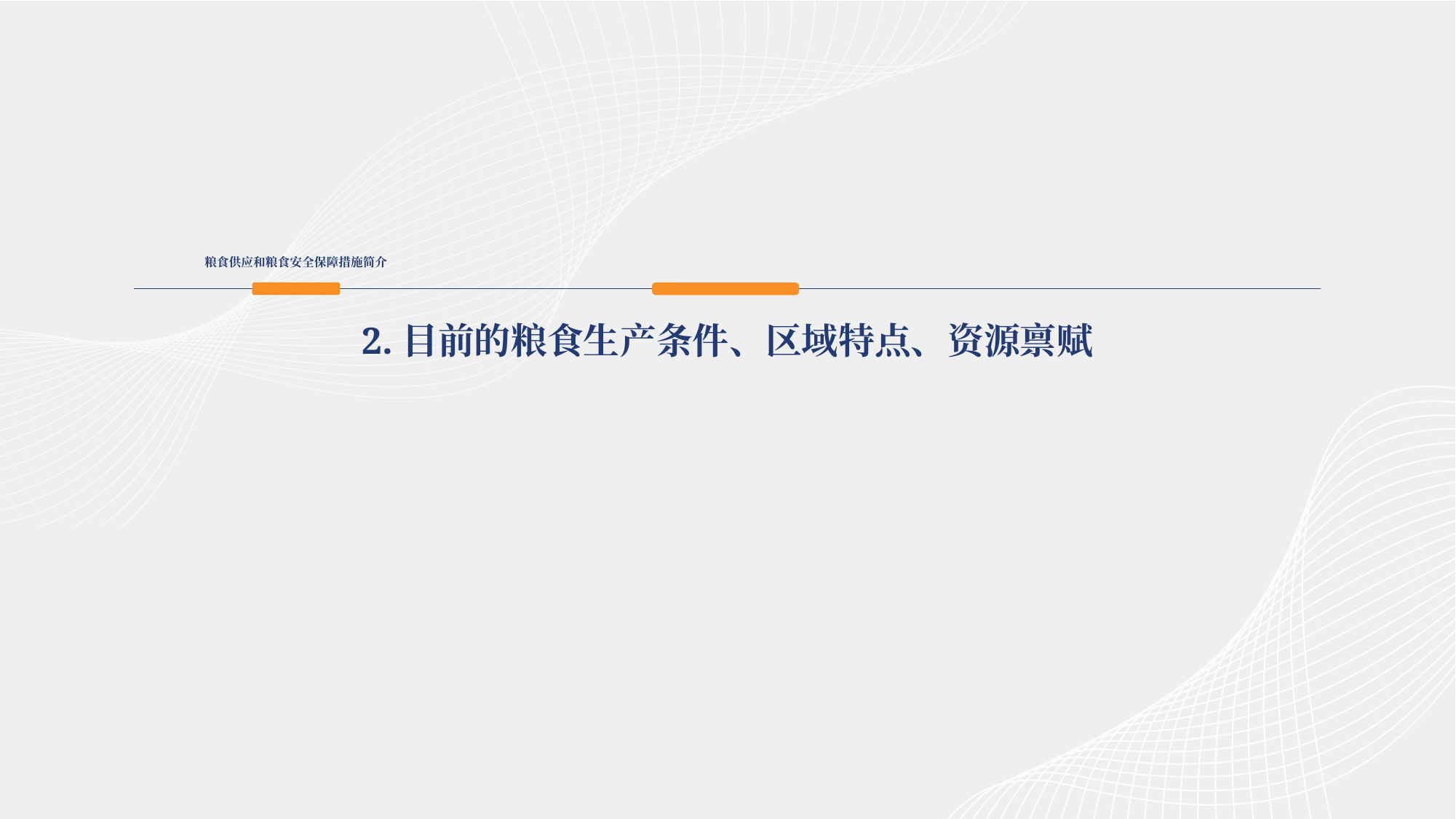

粮食供应和粮食安全保障措施简介
2.目前的粮食生产条件、区域特点、资源禀赋